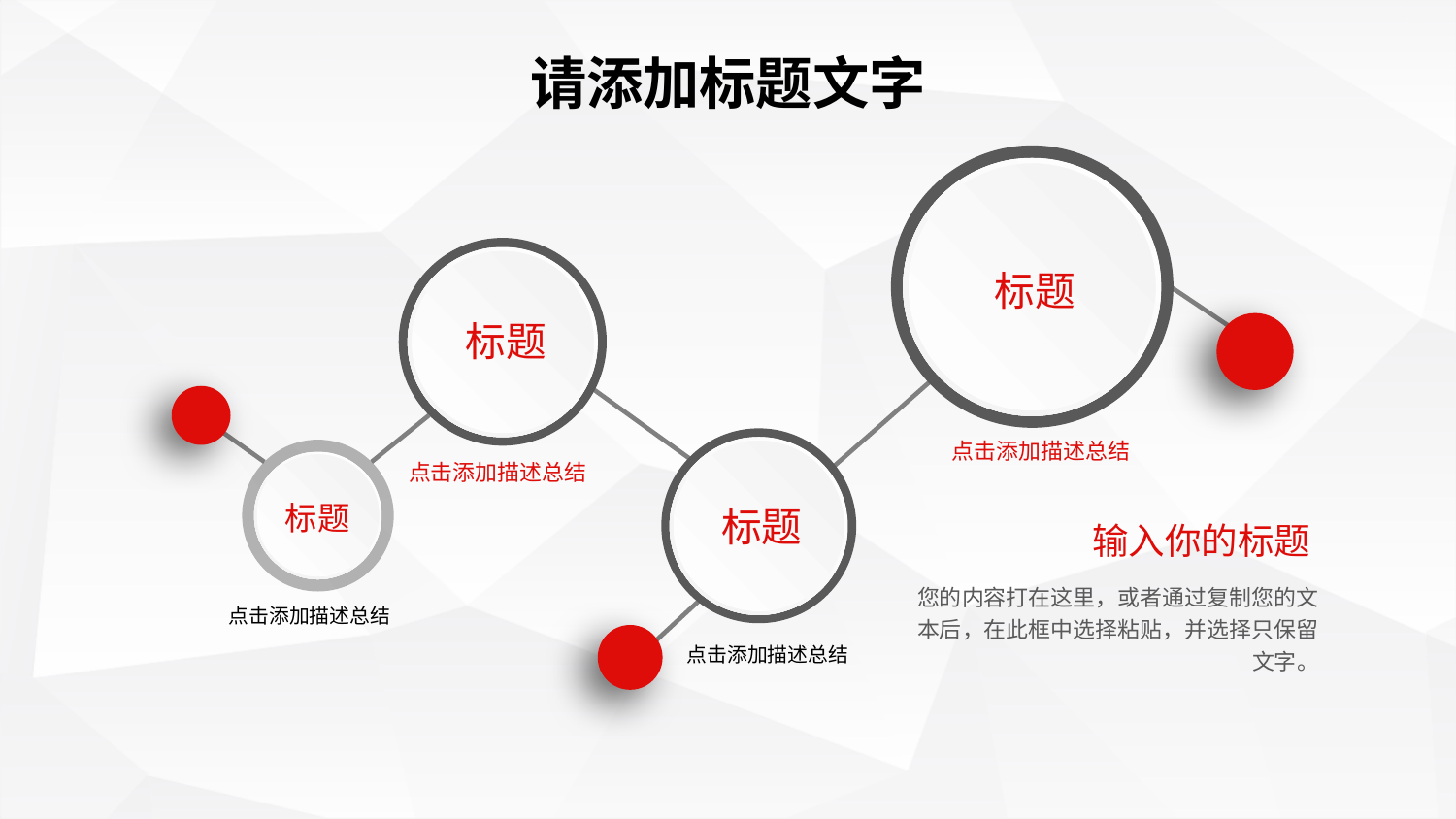

请添加标题文字

标题

标题

标题
点击添加描述总结

标题
点击添加描述总结
输入你的标题
您的内容打在这里，或者通过复制您的文本后，在此框中选择粘贴，并选择只保留文字。
点击添加描述总结

点击添加描述总结
*
延时符